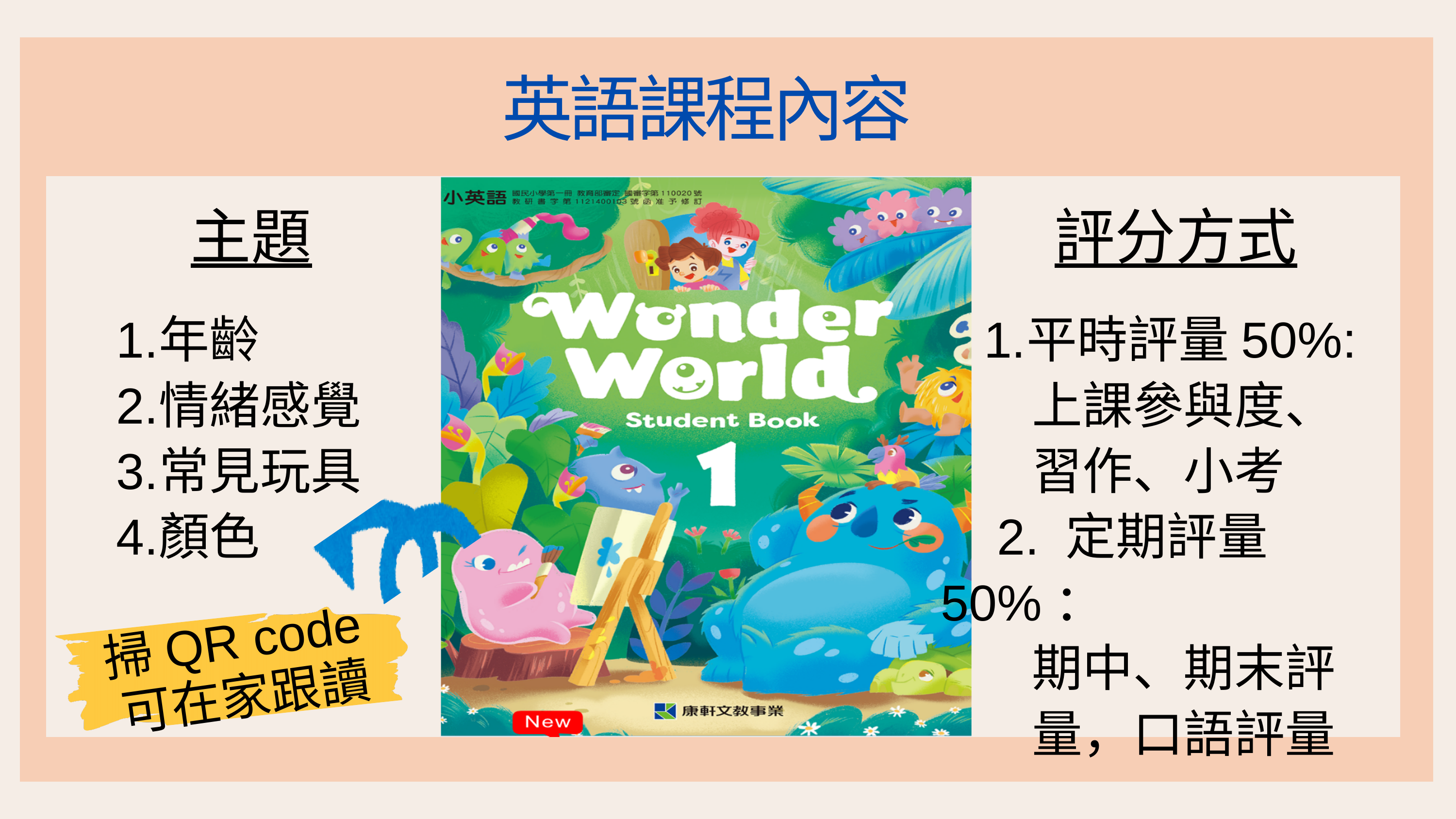

英語課程內容

主題
評分方式
年齡
情緒感覺
常見玩具
顏色
平時評量50%:
       上課參與度、
       習作、小考
    2. 定期評量50%：
       期中、期末評
       量，口語評量

掃QR code可在家跟讀